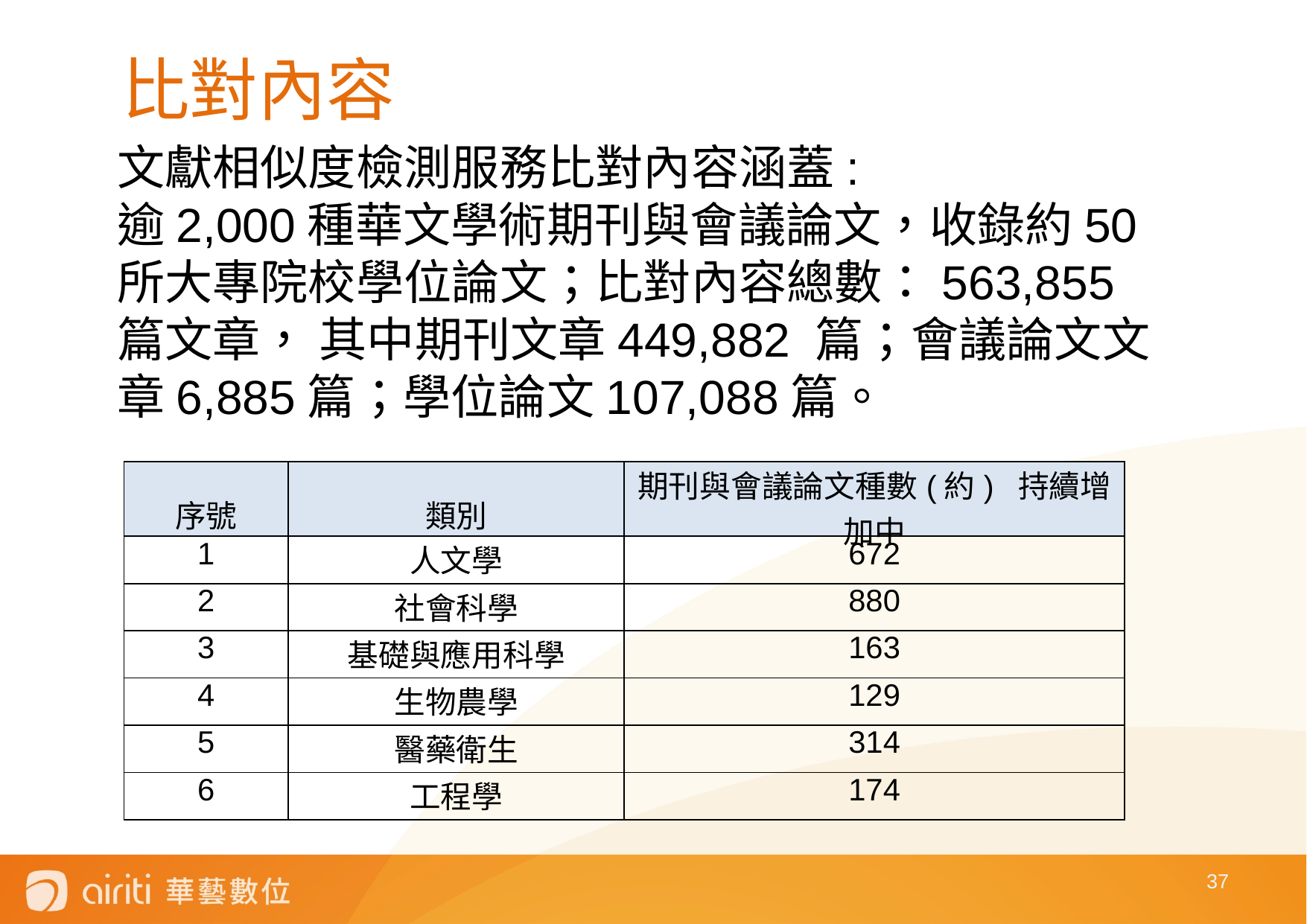

# 比對內容
文獻相似度檢測服務比對內容涵蓋:
逾2,000種華文學術期刊與會議論文，收錄約50所大專院校學位論文；比對內容總數：563,855篇文章， 其中期刊文章449,882 篇；會議論文文章6,885篇；學位論文107,088篇。
| 序號 | 類別 | 期刊與會議論文種數(約) 持續增加中 |
| --- | --- | --- |
| 1 | 人文學 | 672 |
| 2 | 社會科學 | 880 |
| 3 | 基礎與應用科學 | 163 |
| 4 | 生物農學 | 129 |
| 5 | 醫藥衛生 | 314 |
| 6 | 工程學 | 174 |
37